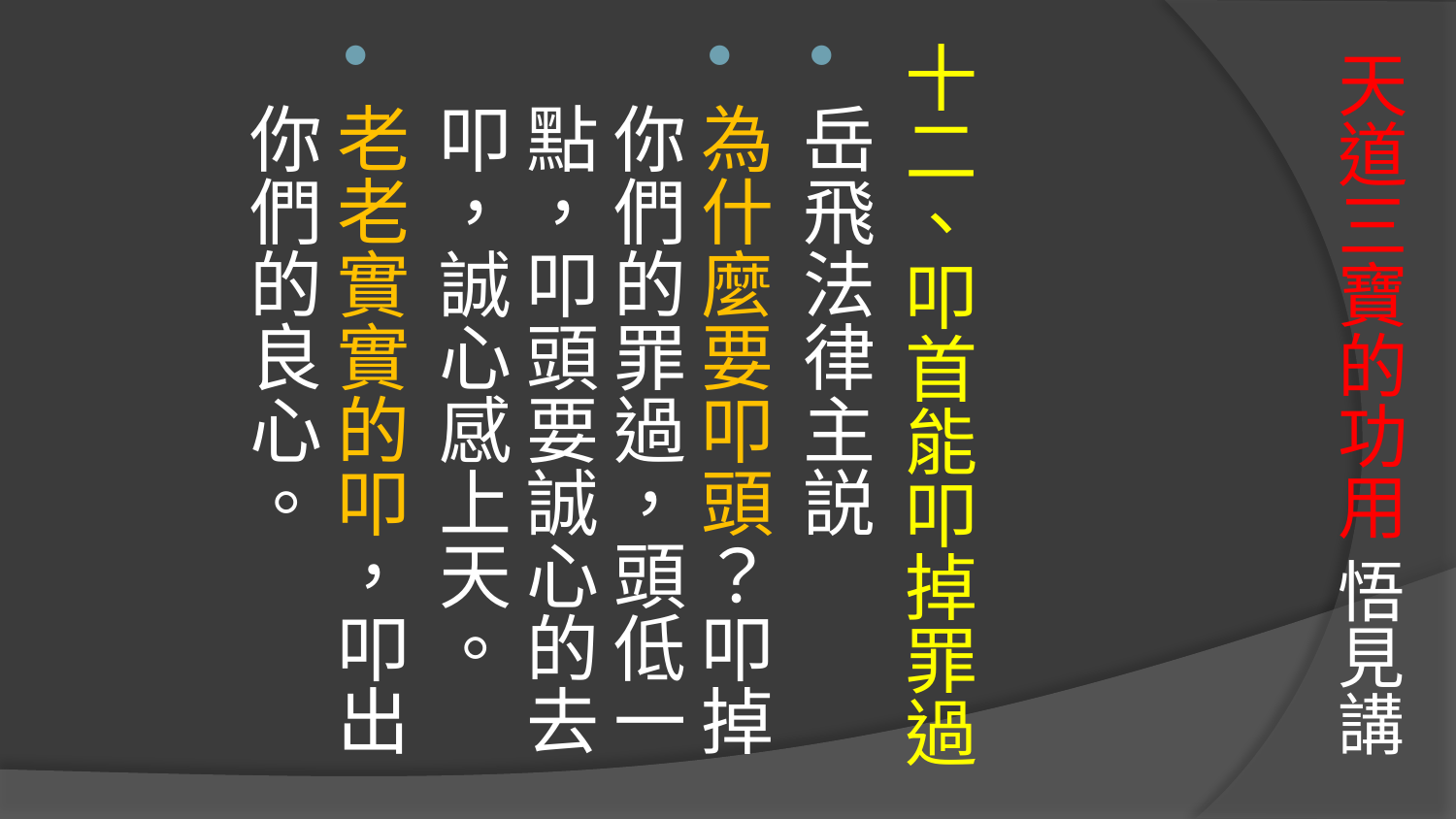

# 天道三寶的功用 悟見講
十二、叩首能叩掉罪過
岳飛法律主説
為什麼要叩頭？叩掉你們的罪過，頭低一點，叩頭要誠心的去叩，誠心感上天。
老老實實的叩，叩出你們的良心。